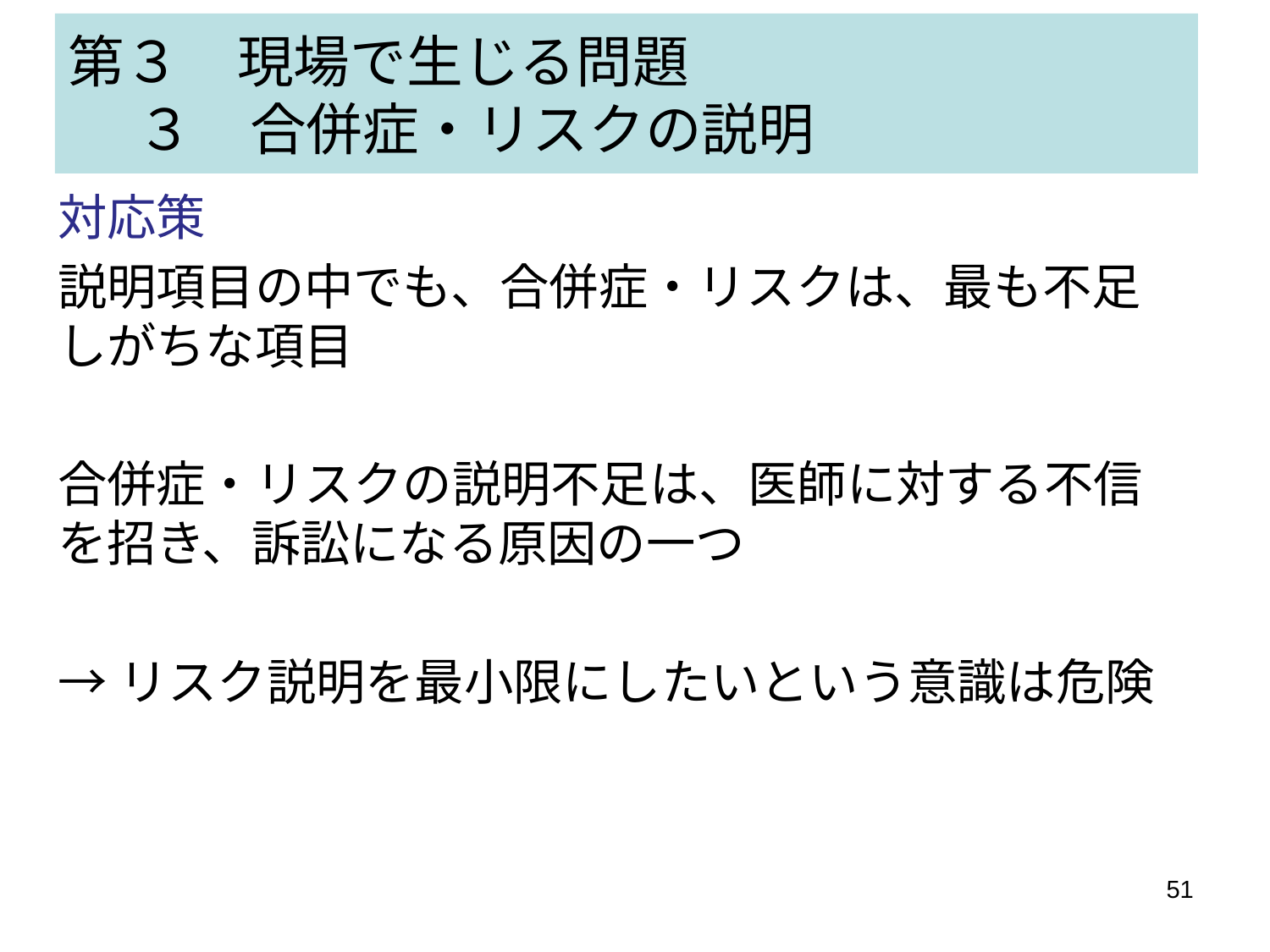

# 第３　現場で生じる問題 　 ３　合併症・リスクの説明
対応策
説明項目の中でも、合併症・リスクは、最も不足しがちな項目

合併症・リスクの説明不足は、医師に対する不信を招き、訴訟になる原因の一つ

→リスク説明を最小限にしたいという意識は危険

51